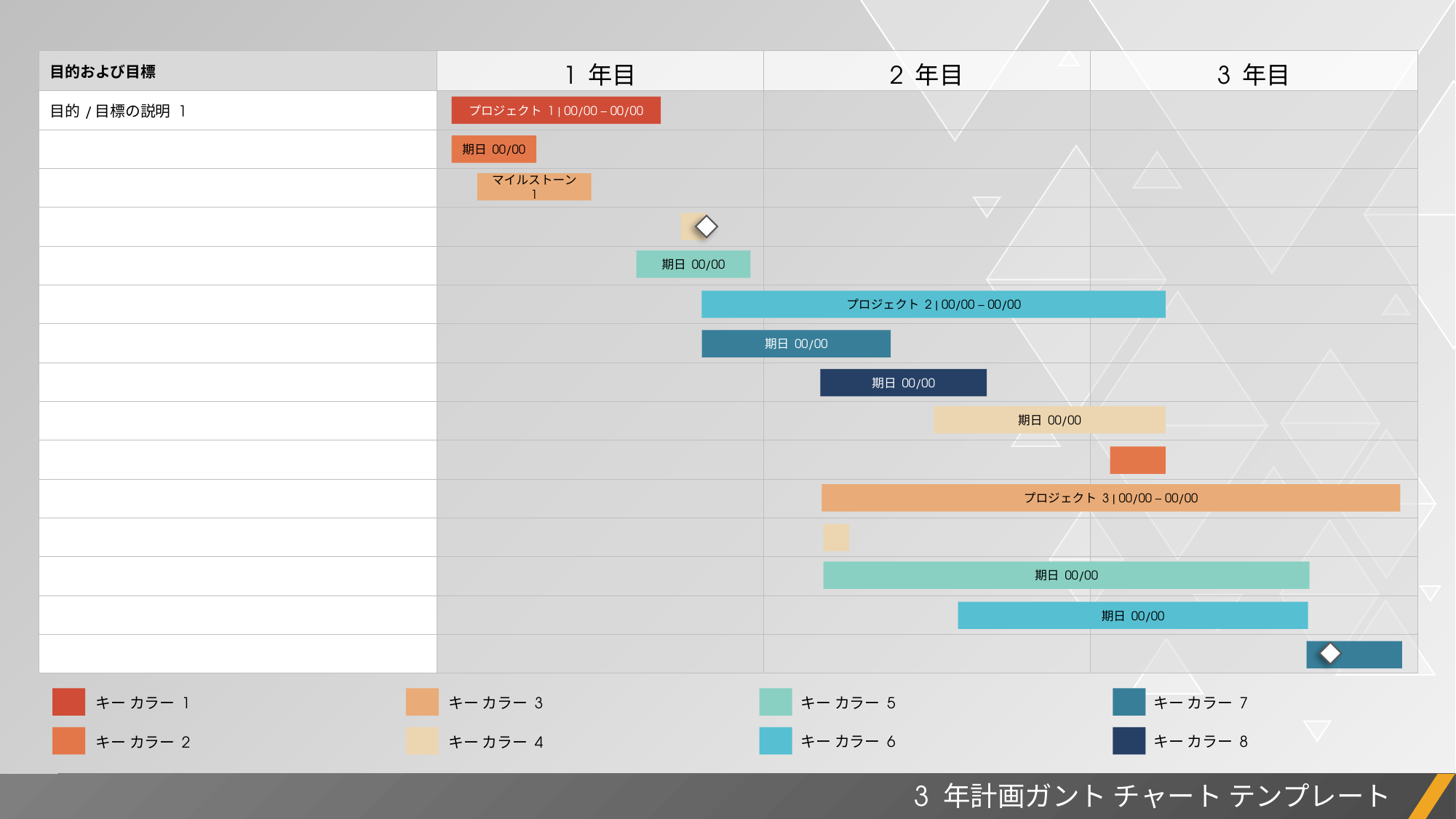

| 目的および目標 | 1 年目 | 2 年目 | 3 年目 |
| --- | --- | --- | --- |
| 目的/目標の説明 1 |  |  |  |
|  |  |  |  |
|  |  |  |  |
|  |  |  |  |
|  |  |  |  |
|  |  |  |  |
|  |  |  |  |
|  |  |  |  |
|  |  |  |  |
|  |  |  |  |
|  |  |  |  |
|  |  |  |  |
|  |  |  |  |
|  |  |  |  |
|  |  |  |  |
プロジェクト 1 | 00/00 – 00/00
期日 00/00
マイルストーン 1

期日 00/00
プロジェクト 2 | 00/00 – 00/00
期日 00/00
期日 00/00
期日 00/00

プロジェクト 3 | 00/00 – 00/00

期日 00/00
期日 00/00

キー カラー 7
キー カラー 5
キー カラー 3

キー カラー 1

キー カラー 8
キー カラー 6
キー カラー 4

キー カラー 2

3 年計画ガント チャート テンプレート